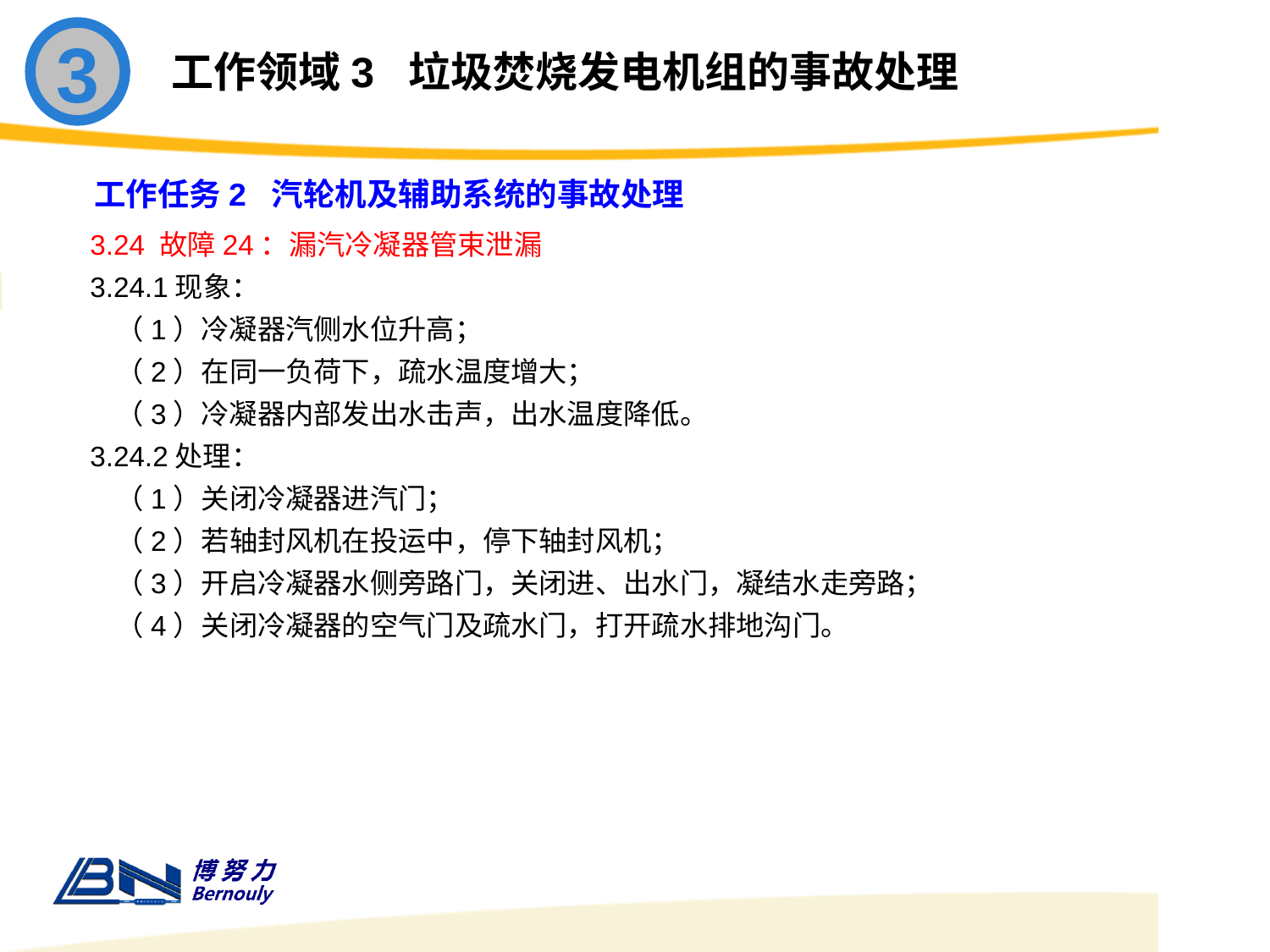

3
工作领域3  垃圾焚烧发电机组的事故处理
工作任务2  汽轮机及辅助系统的事故处理
3.24 故障24：漏汽冷凝器管束泄漏
3.24.1现象：
   （1）冷凝器汽侧水位升高；
   （2）在同一负荷下，疏水温度增大；
   （3）冷凝器内部发出水击声，出水温度降低。
3.24.2处理：
   （1）关闭冷凝器进汽门；
   （2）若轴封风机在投运中，停下轴封风机；
   （3）开启冷凝器水侧旁路门，关闭进、出水门，凝结水走旁路；
   （4）关闭冷凝器的空气门及疏水门，打开疏水排地沟门。